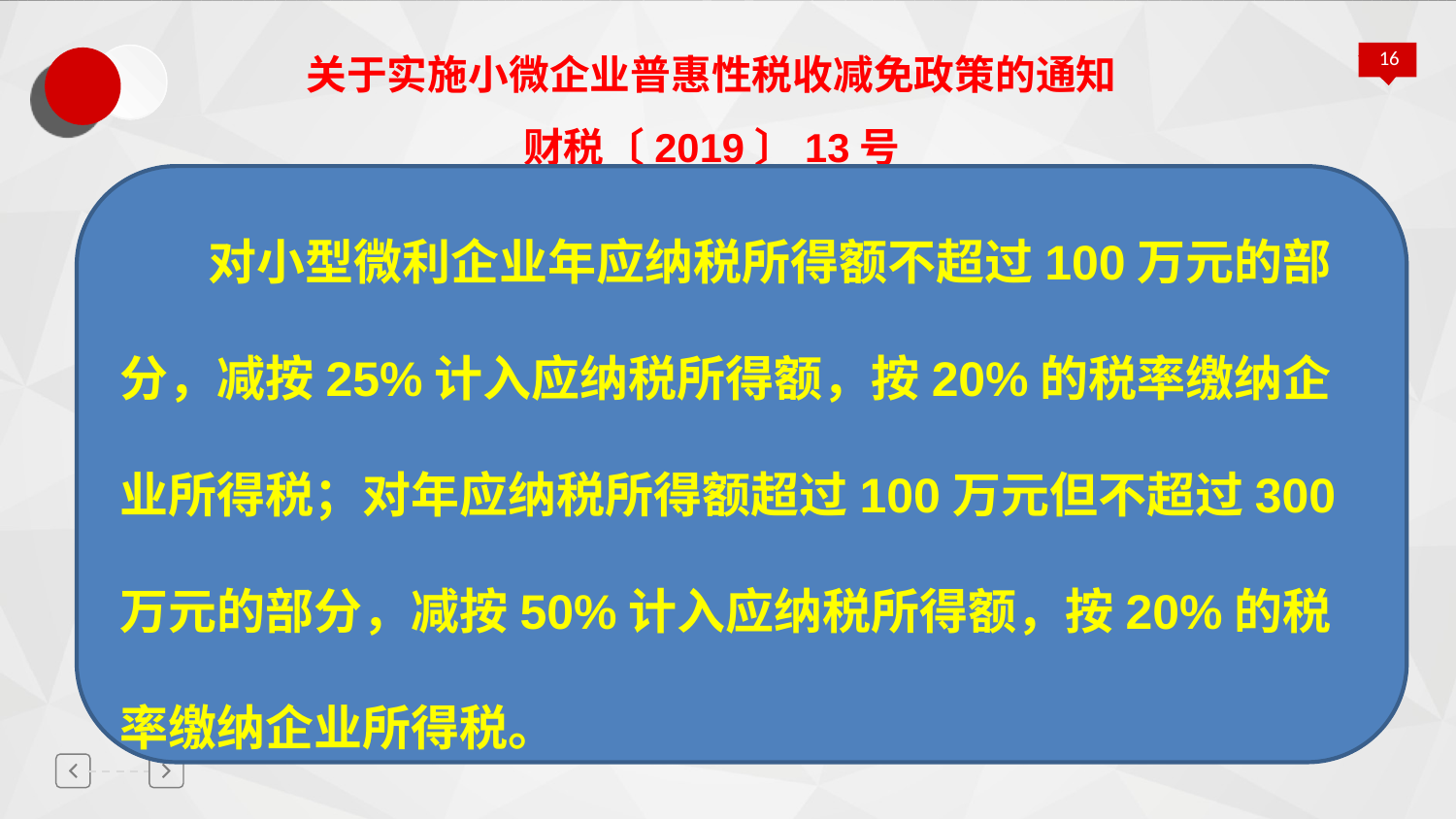

# 关于实施小微企业普惠性税收减免政策的通知 财税〔2019〕13号
       对小型微利企业年应纳税所得额不超过100万元的部分，减按25%计入应纳税所得额，按20%的税率缴纳企业所得税；对年应纳税所得额超过100万元但不超过300万元的部分，减按50%计入应纳税所得额，按20%的税率缴纳企业所得税。